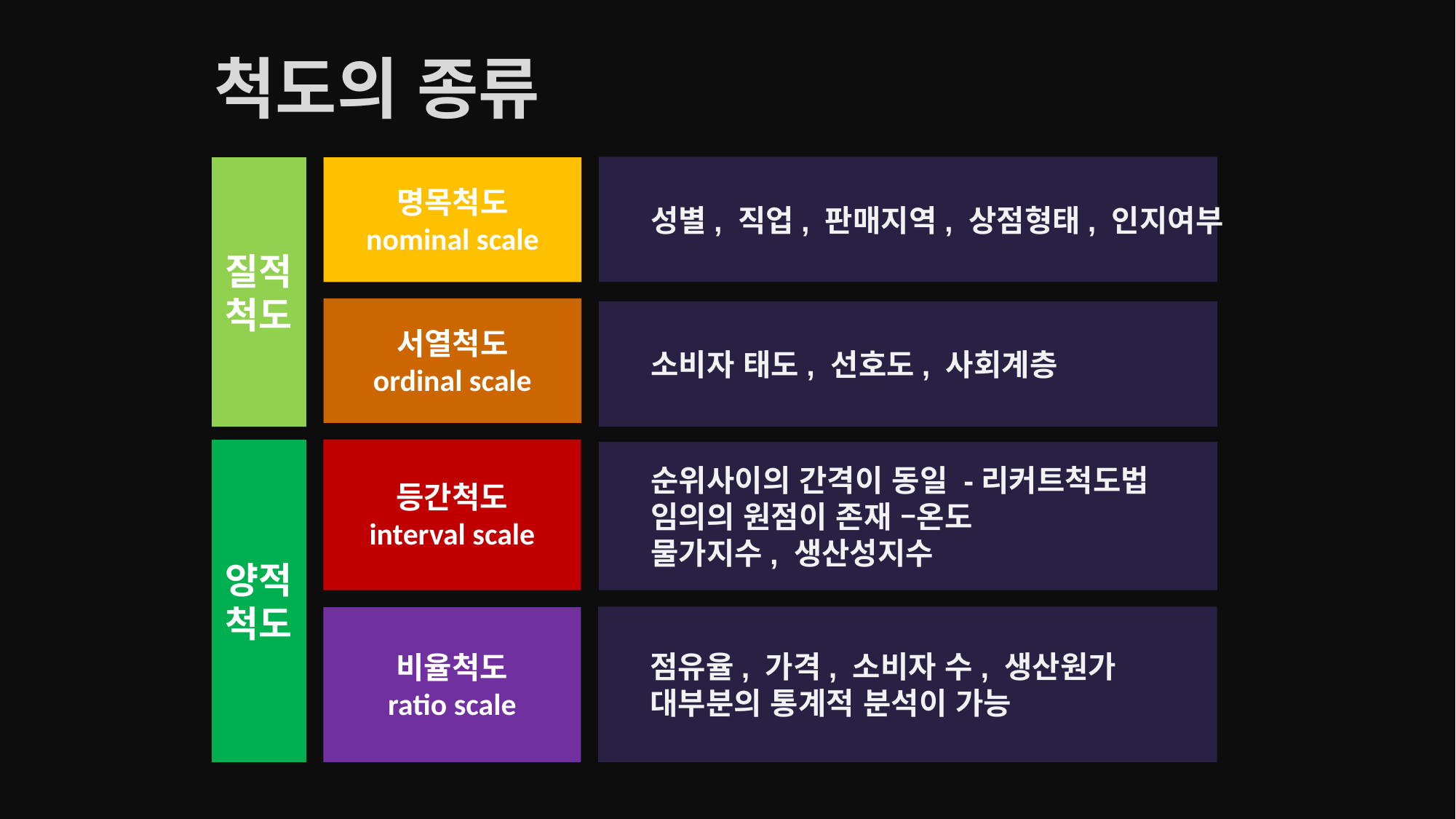

# 척도의 종류
성별, 직업, 판매지역, 상점형태, 인지여부
질적척도
명목척도
nominal scale
서열척도
ordinal scale
소비자 태도, 선호도, 사회계층
등간척도
interval scale
양적척도
순위사이의 간격이 동일 -리커트척도법
임의의 원점이 존재 –온도
물가지수, 생산성지수
점유율, 가격, 소비자 수, 생산원가
대부분의 통계적 분석이 가능
비율척도
ratio scale